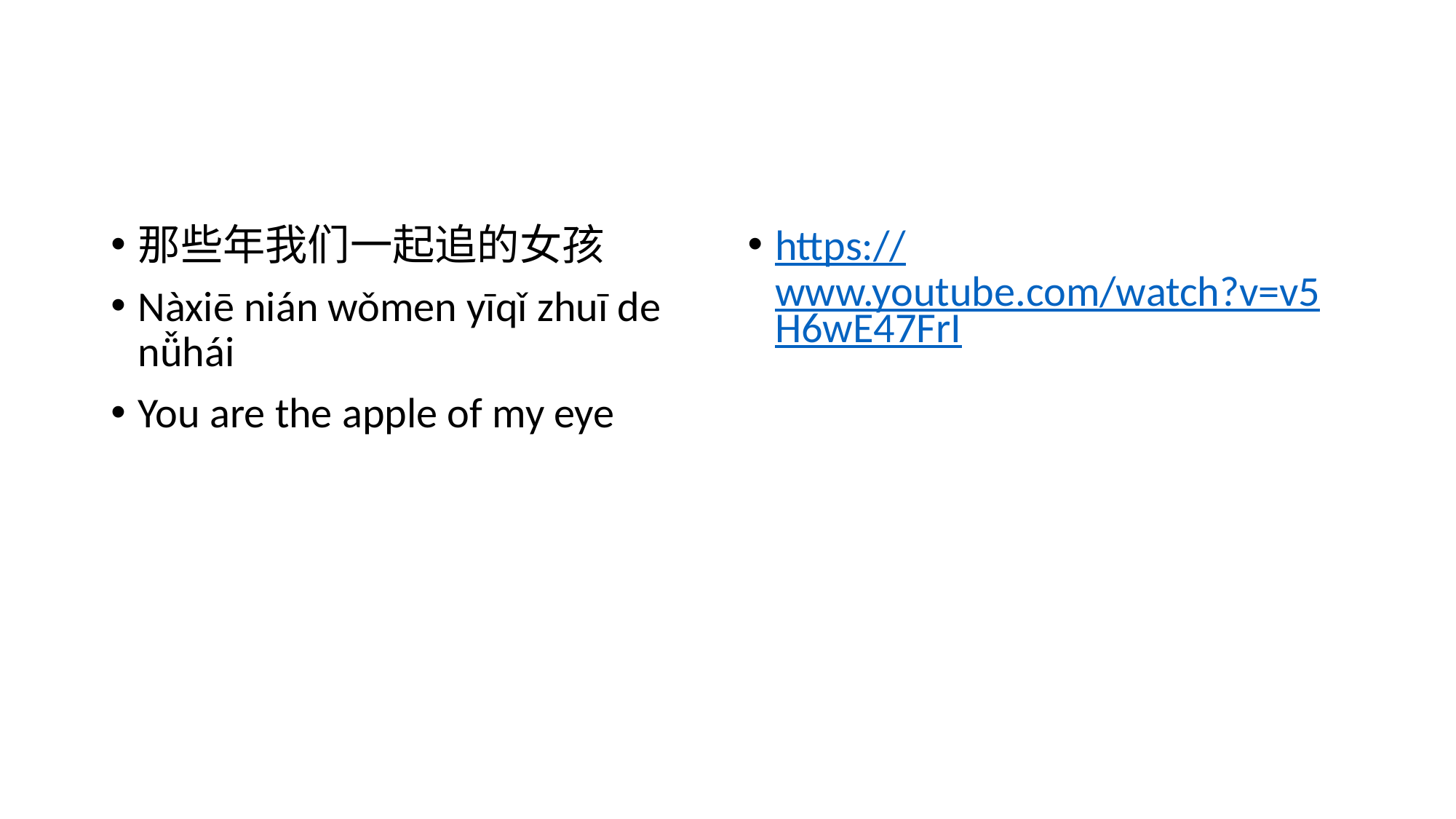

#
那些年我们一起追的女孩
Nàxiē nián wǒmen yīqǐ zhuī de nǚhái
You are the apple of my eye
https://www.youtube.com/watch?v=v5H6wE47FrI